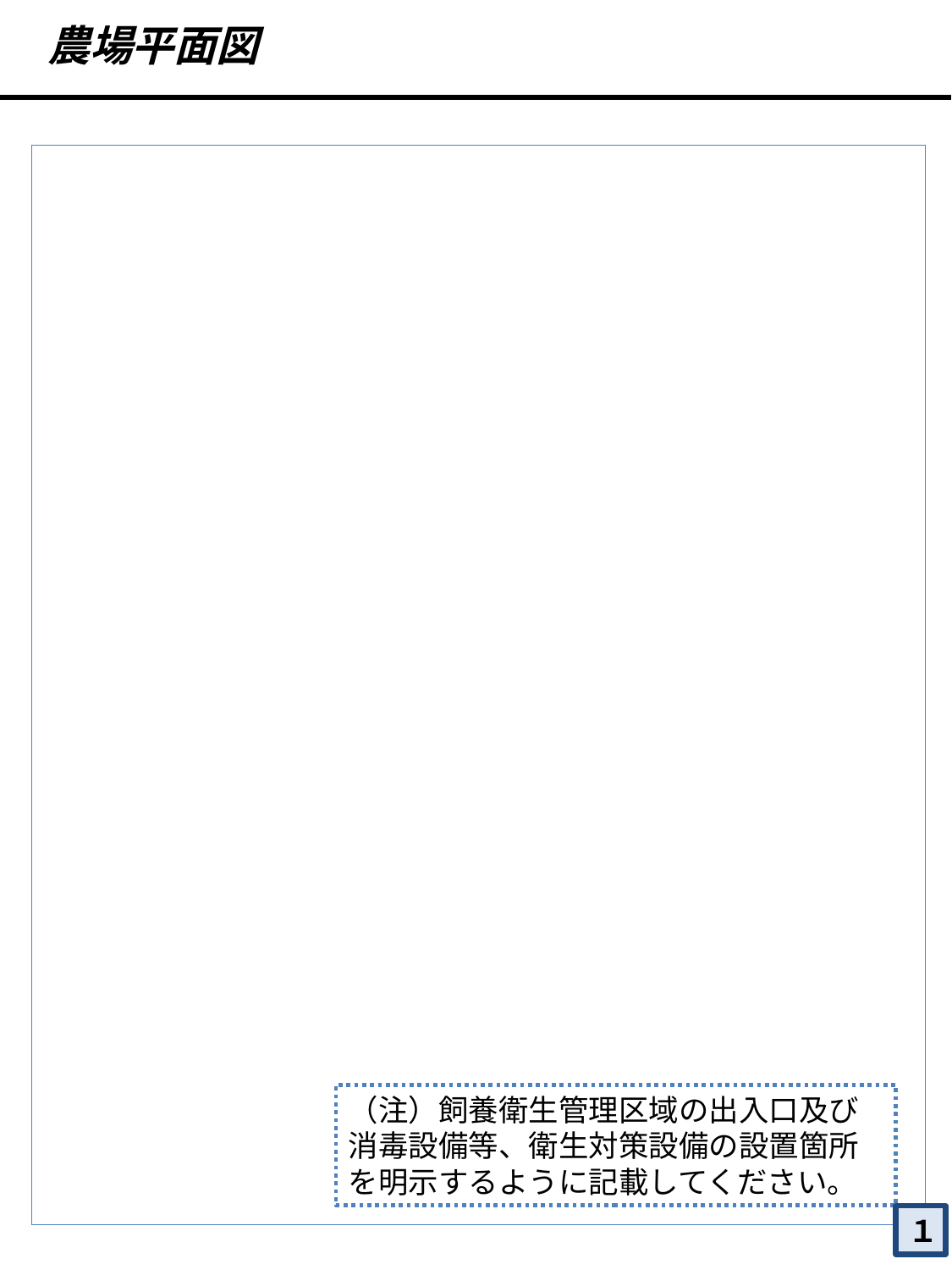

農場平面図

（注）飼養衛生管理区域の出入口及び消毒設備等、衛生対策設備の設置箇所を明示するように記載してください。
１